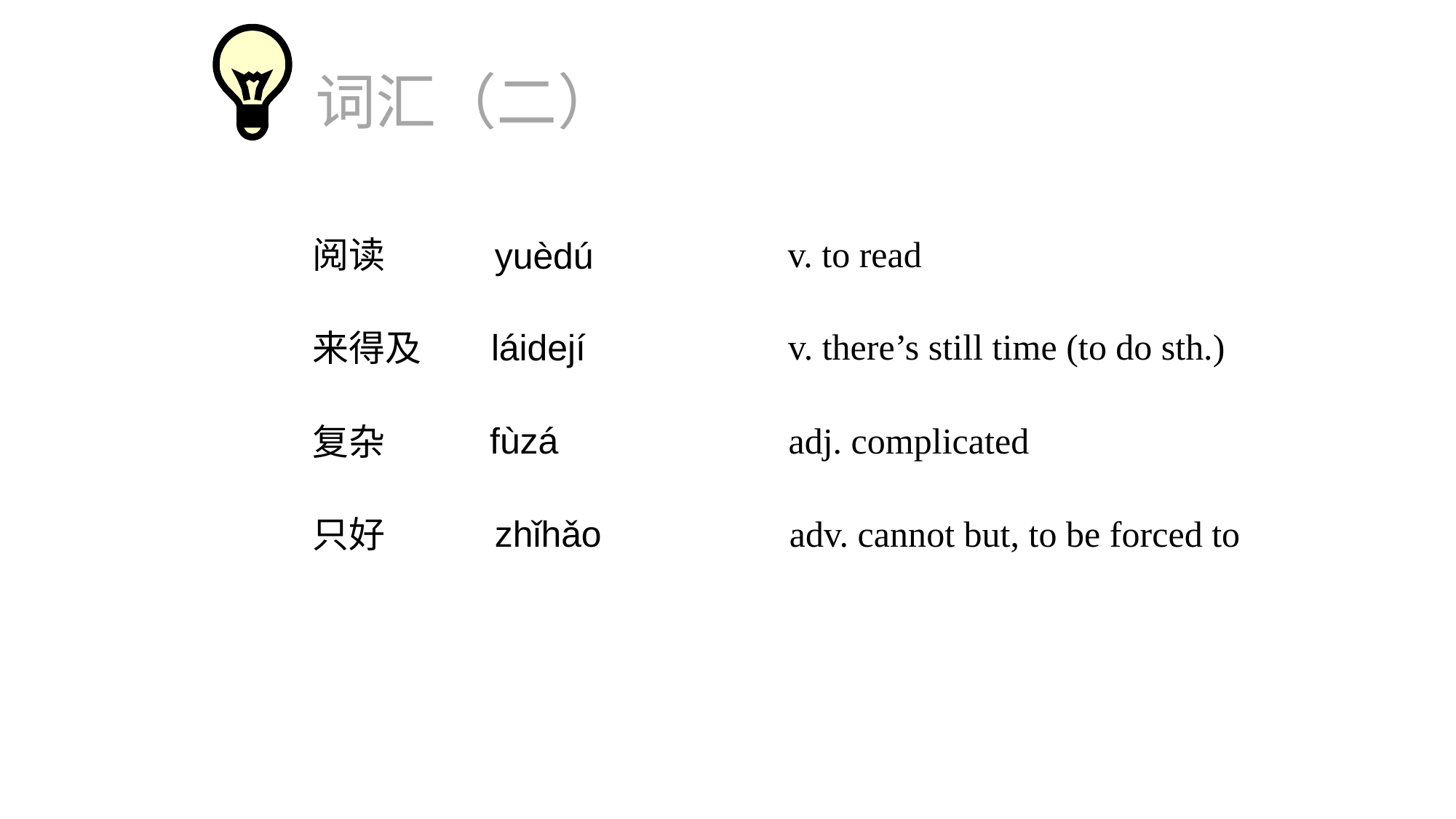

词汇（二）
v. to read
阅读
yuèdú
v. there’s still time (to do sth.)
láidejí
来得及
fùzá
adj. complicated
复杂
zhǐhǎo
adv. cannot but, to be forced to
只好